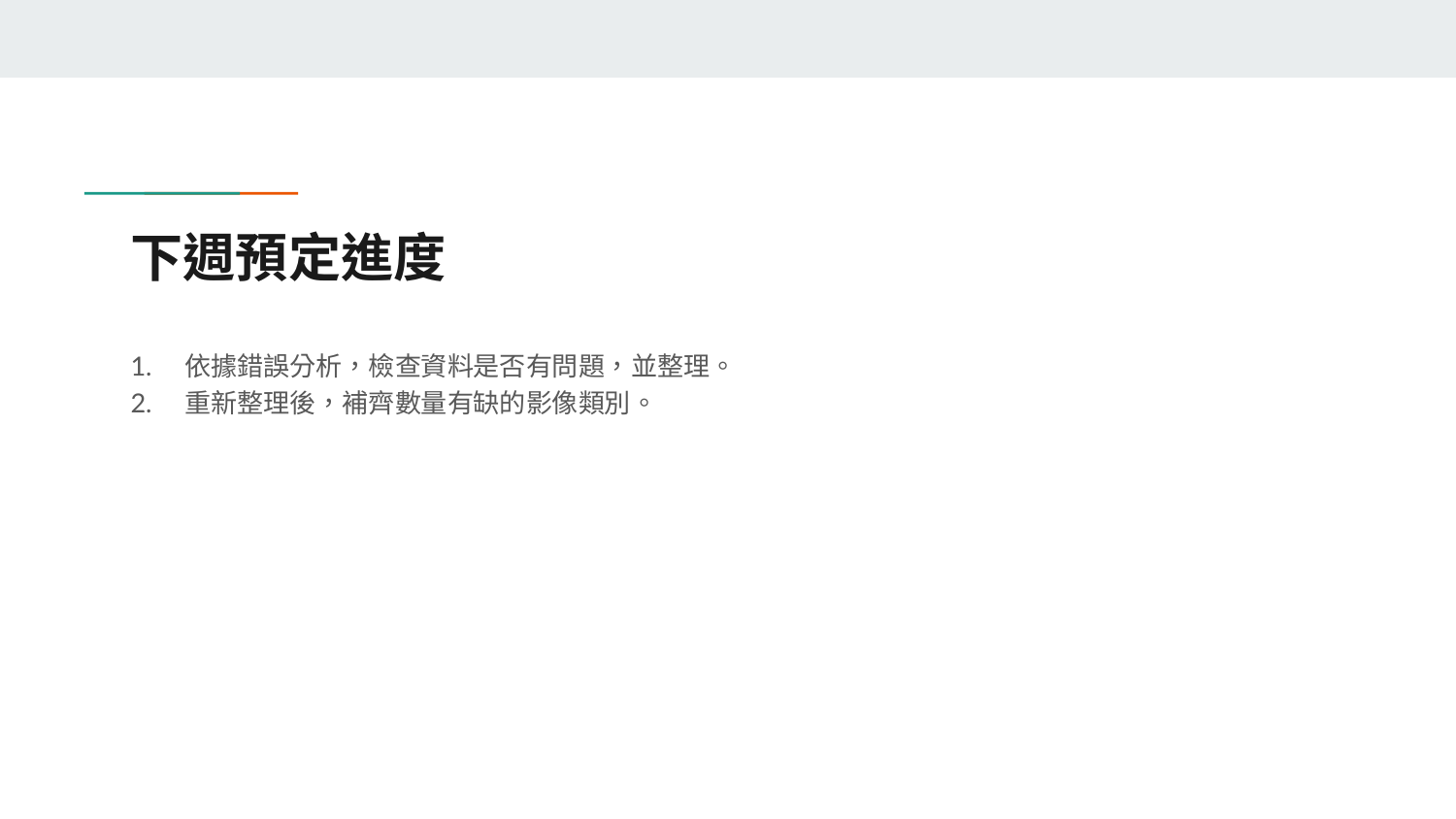

# 下週預定進度
依據錯誤分析，檢查資料是否有問題，並整理。
重新整理後，補齊數量有缺的影像類別。